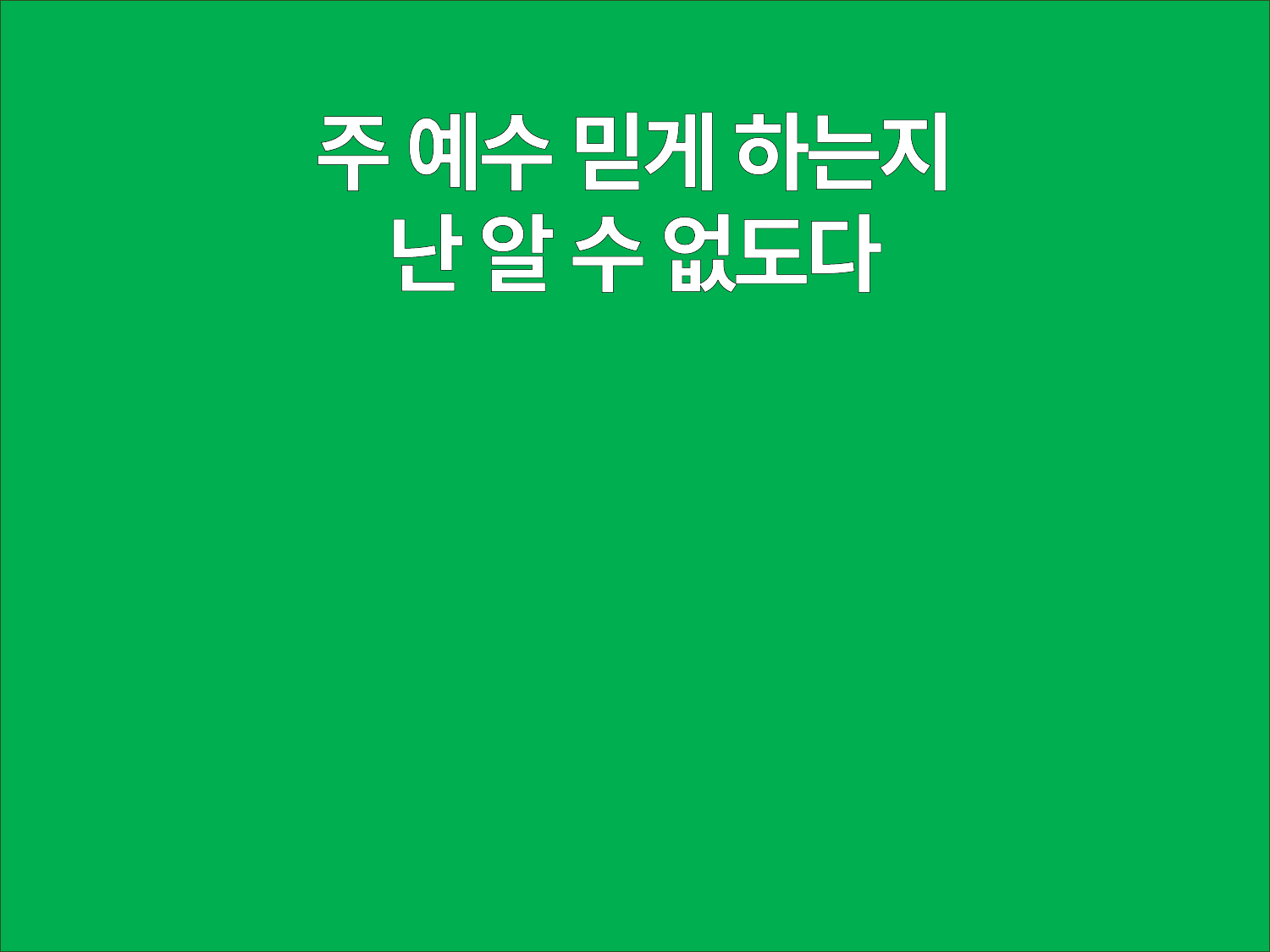

주 예수 믿게 하는지
난 알 수 없도다